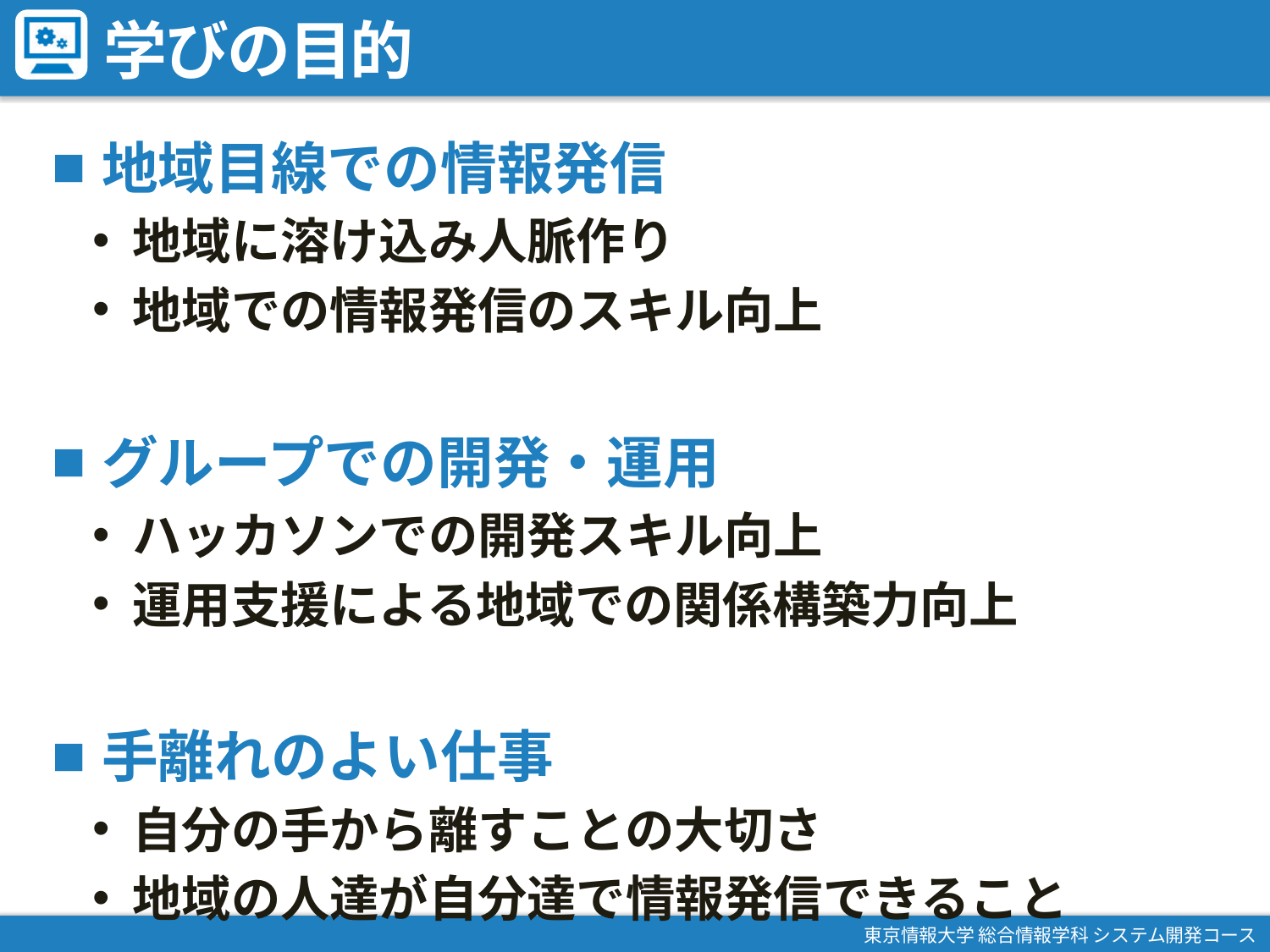

# 学びの目的
地域目線での情報発信
地域に溶け込み人脈作り
地域での情報発信のスキル向上

グループでの開発・運用
ハッカソンでの開発スキル向上
運用支援による地域での関係構築力向上

手離れのよい仕事
自分の手から離すことの大切さ
地域の人達が自分達で情報発信できること